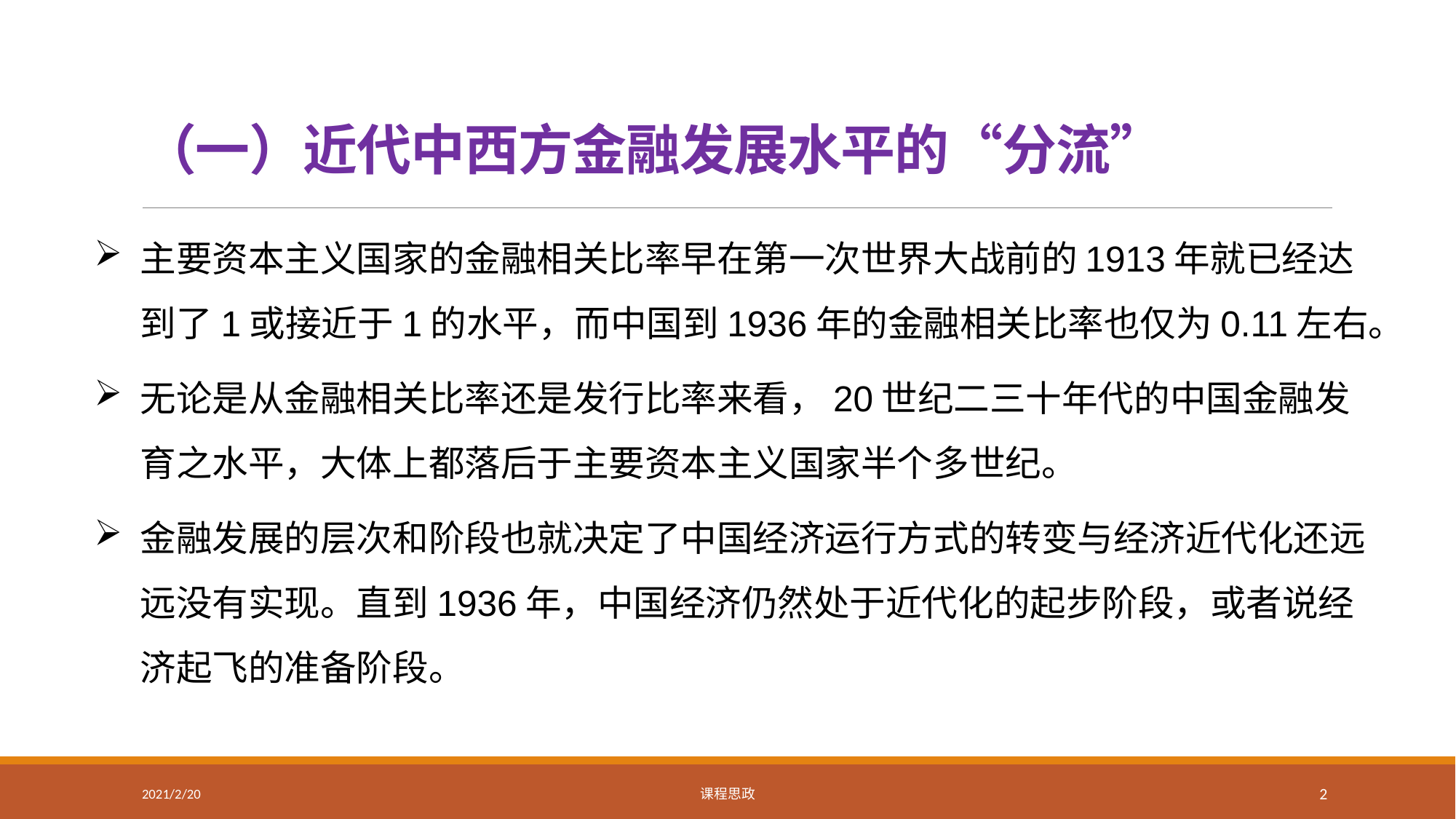

# （一）近代中西方金融发展水平的“分流”
主要资本主义国家的金融相关比率早在第一次世界大战前的1913年就已经达到了1或接近于1的水平，而中国到1936年的金融相关比率也仅为0.11左右。
无论是从金融相关比率还是发行比率来看，20世纪二三十年代的中国金融发育之水平，大体上都落后于主要资本主义国家半个多世纪。
金融发展的层次和阶段也就决定了中国经济运行方式的转变与经济近代化还远远没有实现。直到1936年，中国经济仍然处于近代化的起步阶段，或者说经济起飞的准备阶段。
2021/2/20
课程思政
2